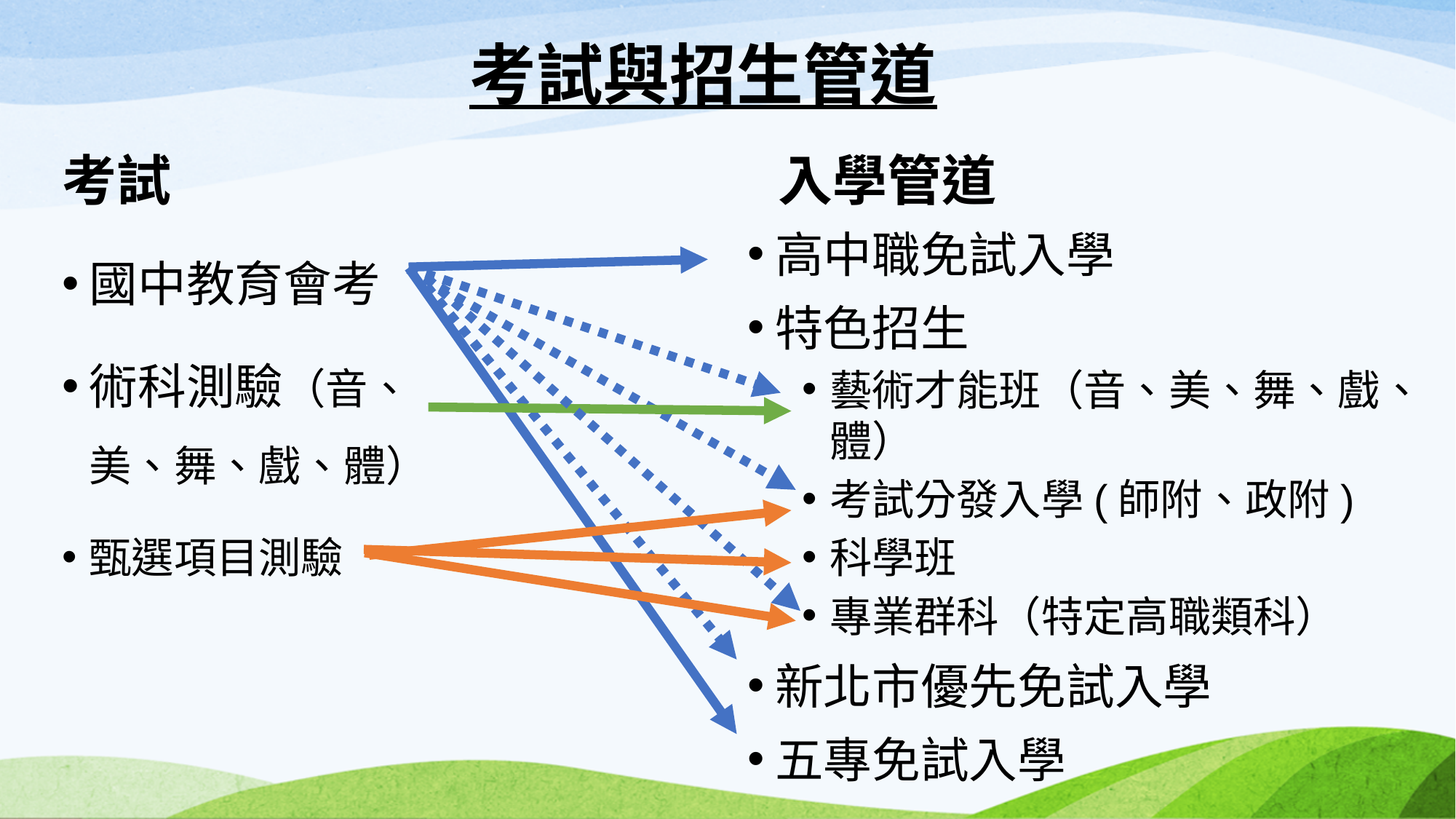

# 考試與招生管道
考試
入學管道
國中教育會考
術科測驗（音、　　　　美、舞、戲、體）
甄選項目測驗
高中職免試入學
特色招生
藝術才能班（音、美、舞、戲、體）
考試分發入學(師附、政附)
科學班
專業群科（特定高職類科）
新北市優先免試入學
五專免試入學